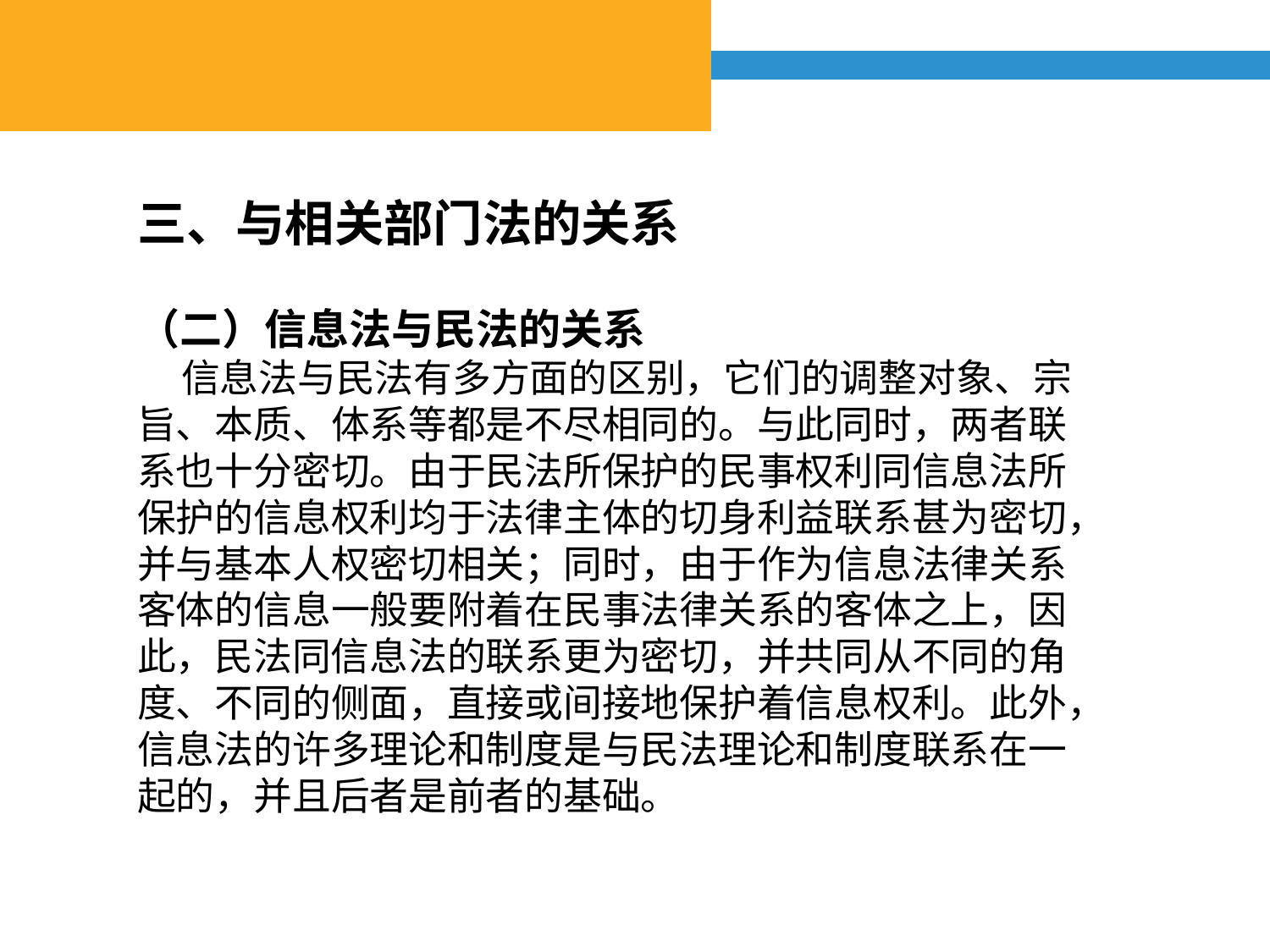

三、与相关部门法的关系

（二）信息法与民法的关系
    信息法与民法有多方面的区别，它们的调整对象、宗旨、本质、体系等都是不尽相同的。与此同时，两者联系也十分密切。由于民法所保护的民事权利同信息法所保护的信息权利均于法律主体的切身利益联系甚为密切，并与基本人权密切相关；同时，由于作为信息法律关系客体的信息一般要附着在民事法律关系的客体之上，因此，民法同信息法的联系更为密切，并共同从不同的角度、不同的侧面，直接或间接地保护着信息权利。此外，信息法的许多理论和制度是与民法理论和制度联系在一起的，并且后者是前者的基础。